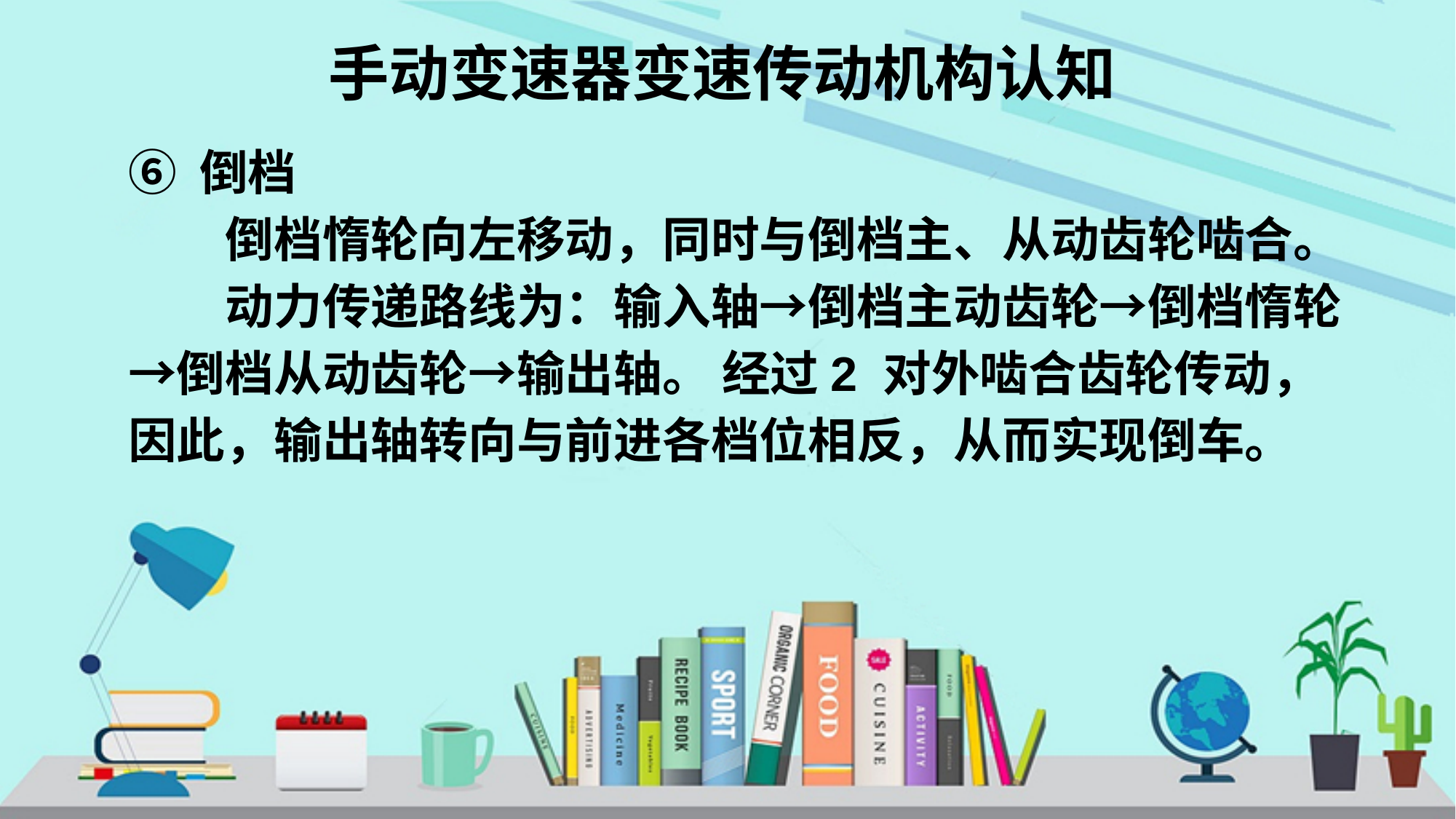

# 手动变速器变速传动机构认知
⑥ 倒档
　　倒档惰轮向左移动，同时与倒档主、从动齿轮啮合。
　　动力传递路线为：输入轴→倒档主动齿轮→倒档惰轮→倒档从动齿轮→输出轴。 经过2 对外啮合齿轮传动，因此，输出轴转向与前进各档位相反，从而实现倒车。